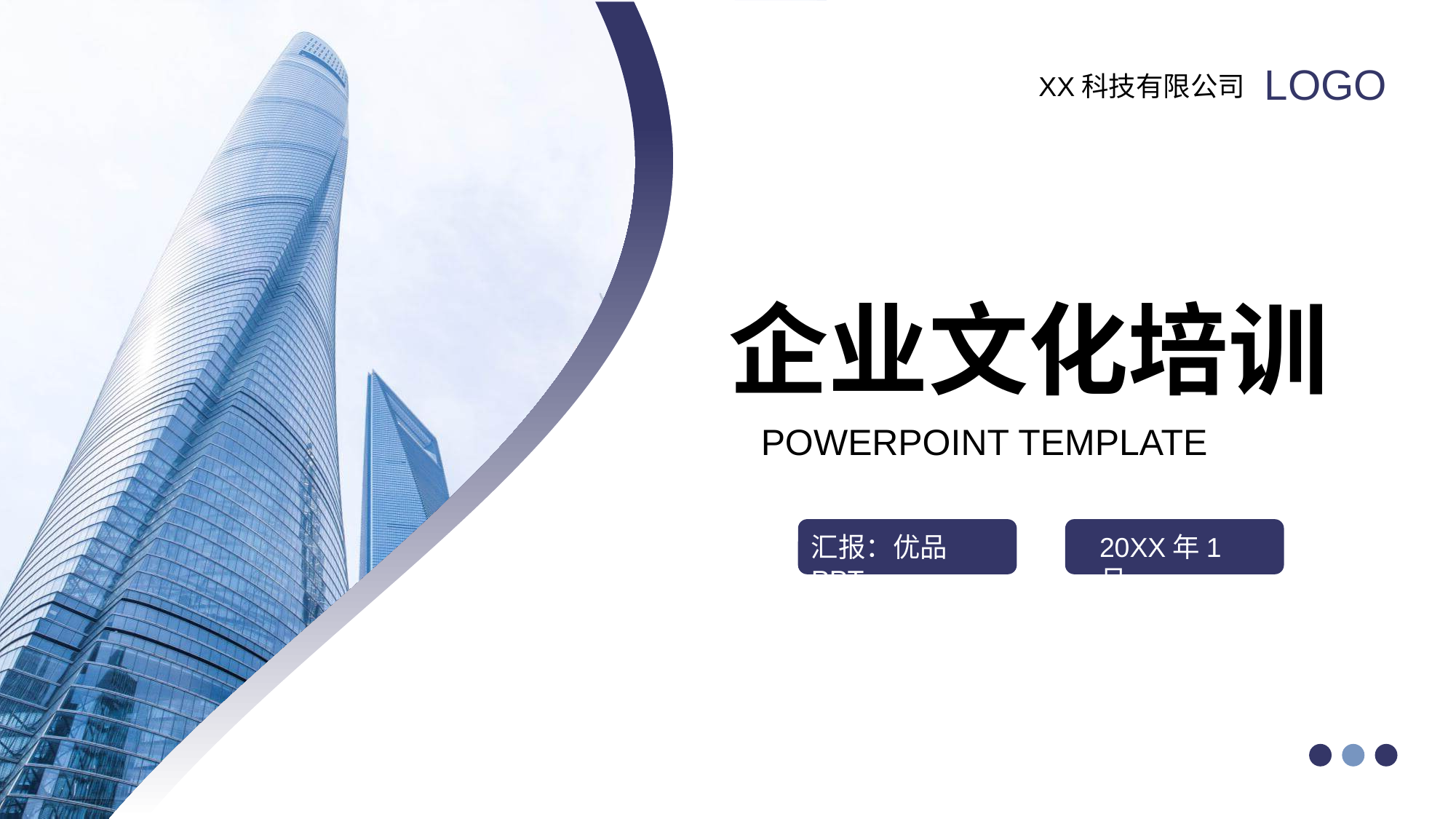

LOGO
XX科技有限公司
企业文化培训
POWERPOINT TEMPLATE

汇报：优品PPT
20XX年1月